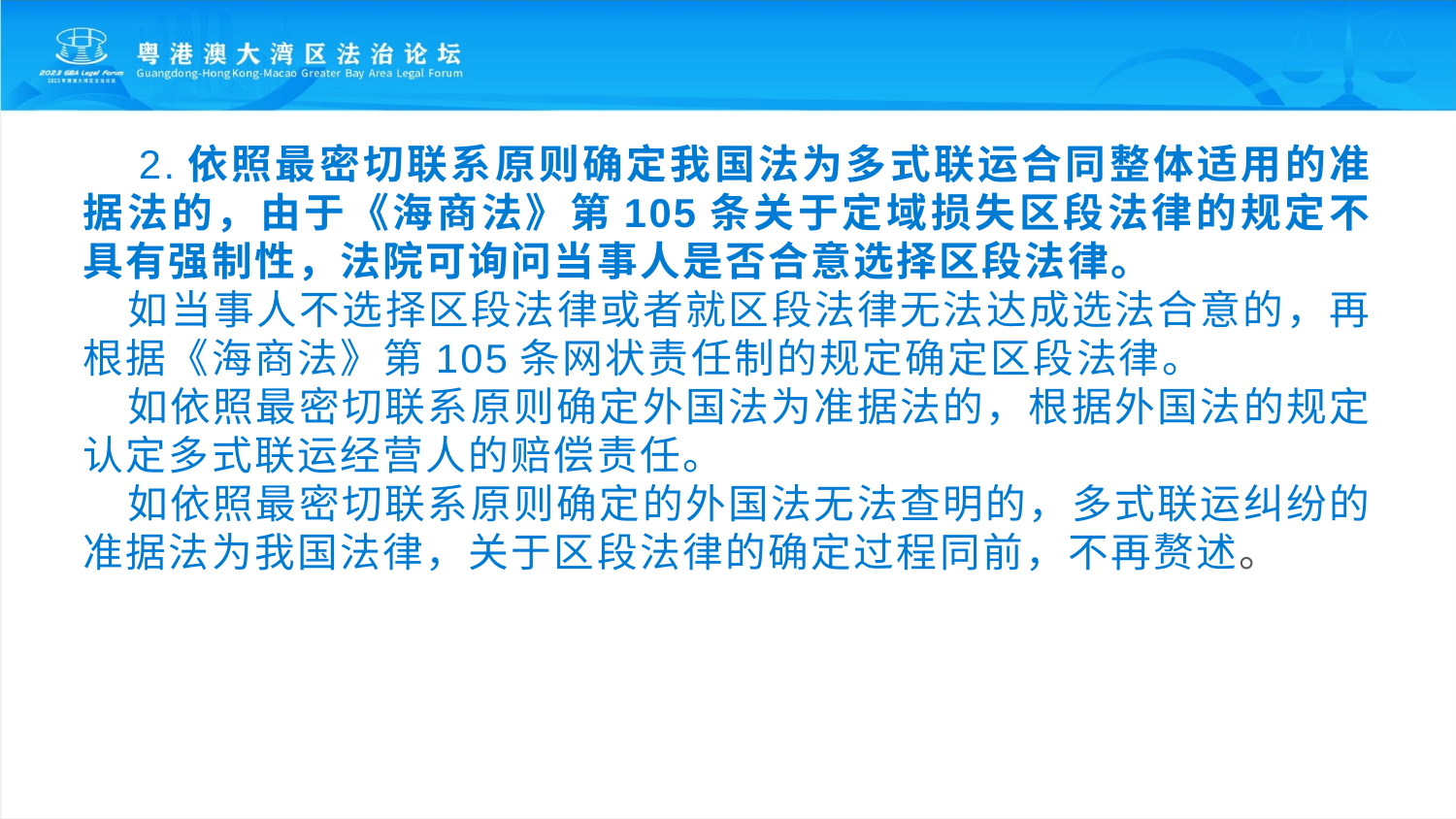

2.依照最密切联系原则确定我国法为多式联运合同整体适用的准据法的，由于《海商法》第105条关于定域损失区段法律的规定不具有强制性，法院可询问当事人是否合意选择区段法律。
   如当事人不选择区段法律或者就区段法律无法达成选法合意的，再根据《海商法》第105条网状责任制的规定确定区段法律。
   如依照最密切联系原则确定外国法为准据法的，根据外国法的规定认定多式联运经营人的赔偿责任。
   如依照最密切联系原则确定的外国法无法查明的，多式联运纠纷的准据法为我国法律，关于区段法律的确定过程同前，不再赘述。